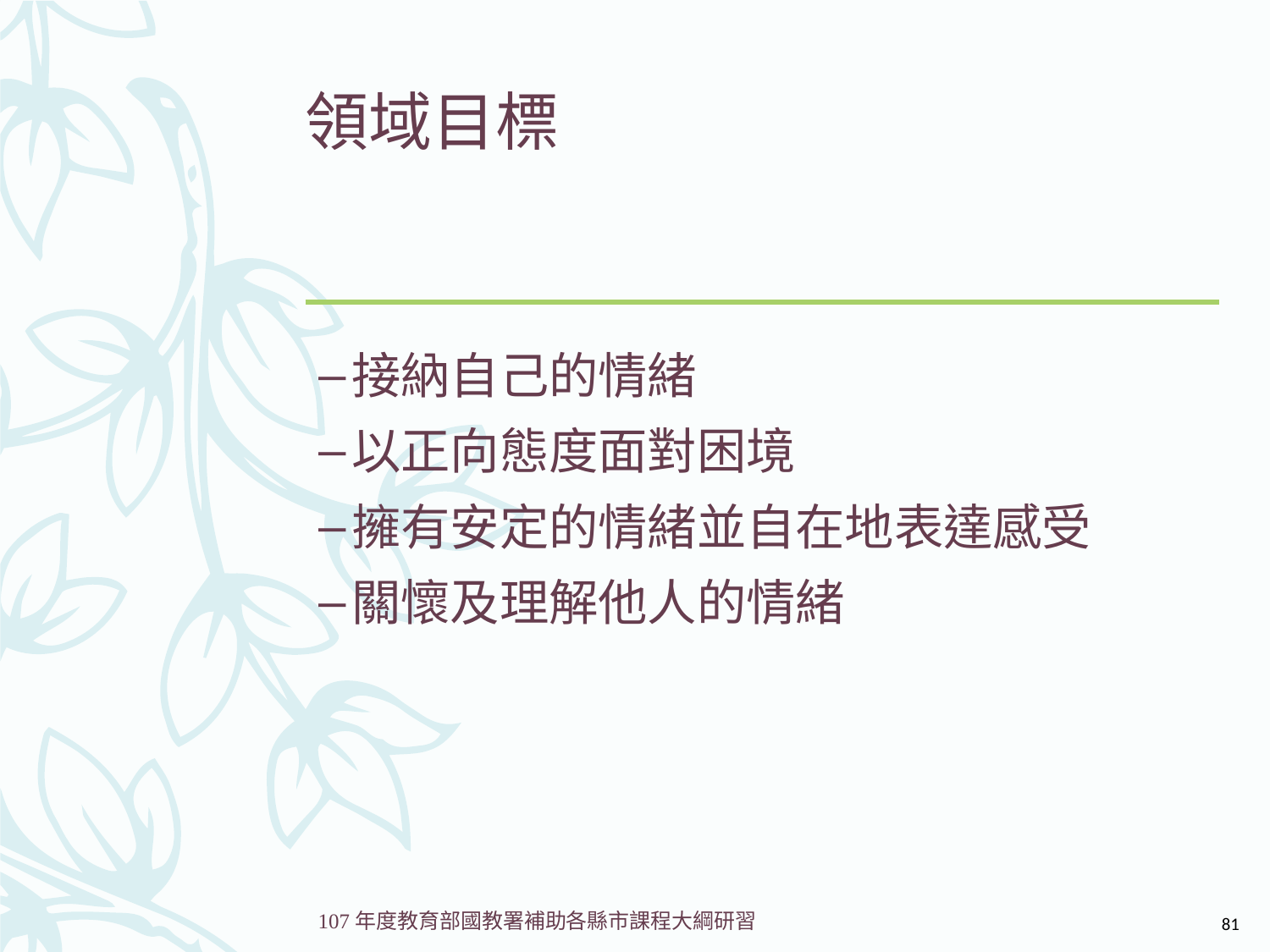

# 領域目標
接納自己的情緒
以正向態度面對困境
擁有安定的情緒並自在地表達感受
關懷及理解他人的情緒
81
107年度教育部國教署補助各縣市課程大綱研習